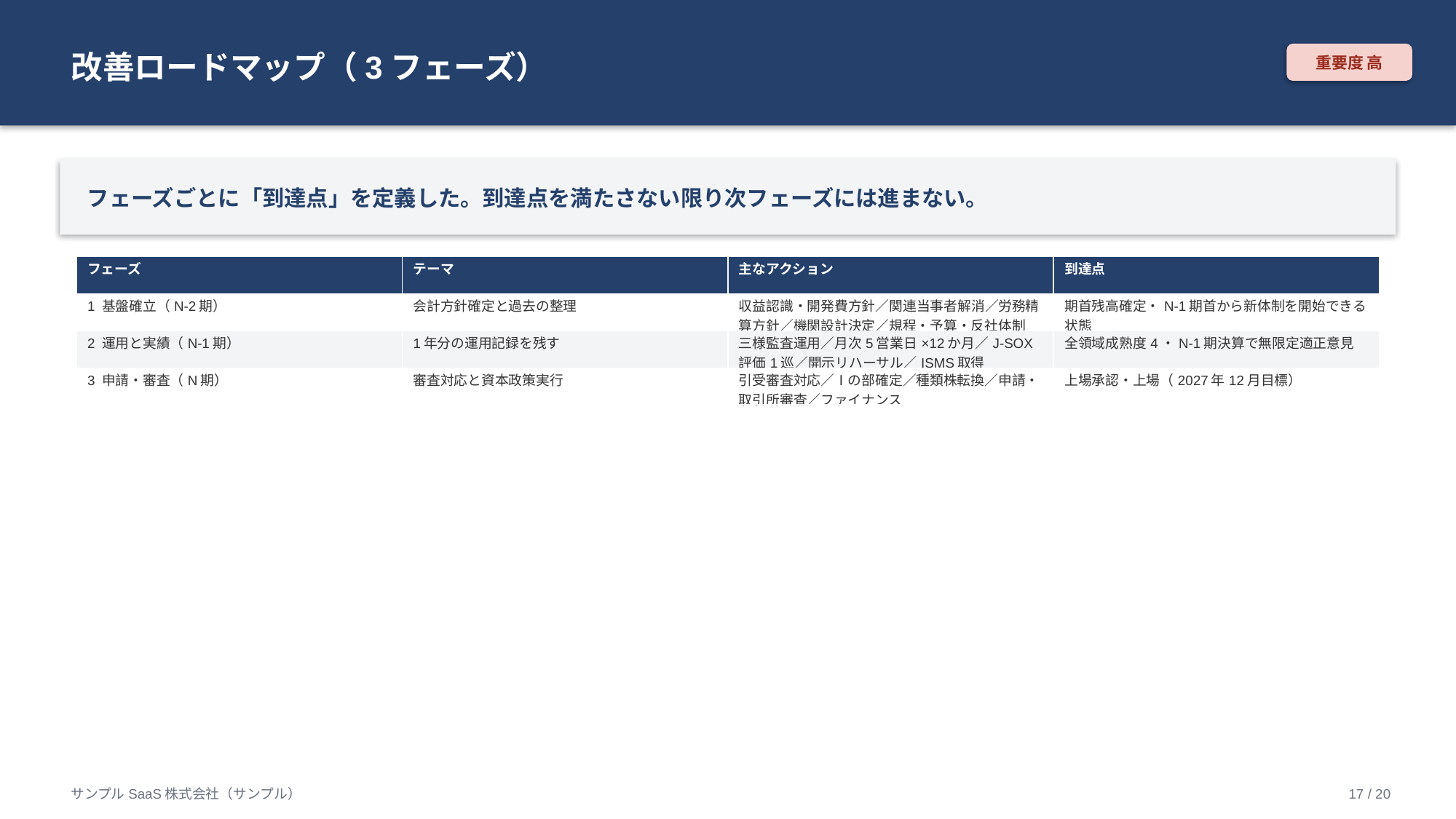

改善ロードマップ（3フェーズ）
重要度 高

フェーズごとに「到達点」を定義した。到達点を満たさない限り次フェーズには進まない。
| フェーズ | テーマ | 主なアクション | 到達点 |
| --- | --- | --- | --- |
| 1 基盤確立（N-2期） | 会計方針確定と過去の整理 | 収益認識・開発費方針／関連当事者解消／労務精算方針／機関設計決定／規程・予算・反社体制 | 期首残高確定・N-1期首から新体制を開始できる状態 |
| 2 運用と実績（N-1期） | 1年分の運用記録を残す | 三様監査運用／月次5営業日×12か月／J-SOX評価1巡／開示リハーサル／ISMS取得 | 全領域成熟度4・N-1期決算で無限定適正意見 |
| 3 申請・審査（N期） | 審査対応と資本政策実行 | 引受審査対応／Ⅰの部確定／種類株転換／申請・取引所審査／ファイナンス | 上場承認・上場（2027年12月目標） |
サンプルSaaS株式会社（サンプル）
17 / 20